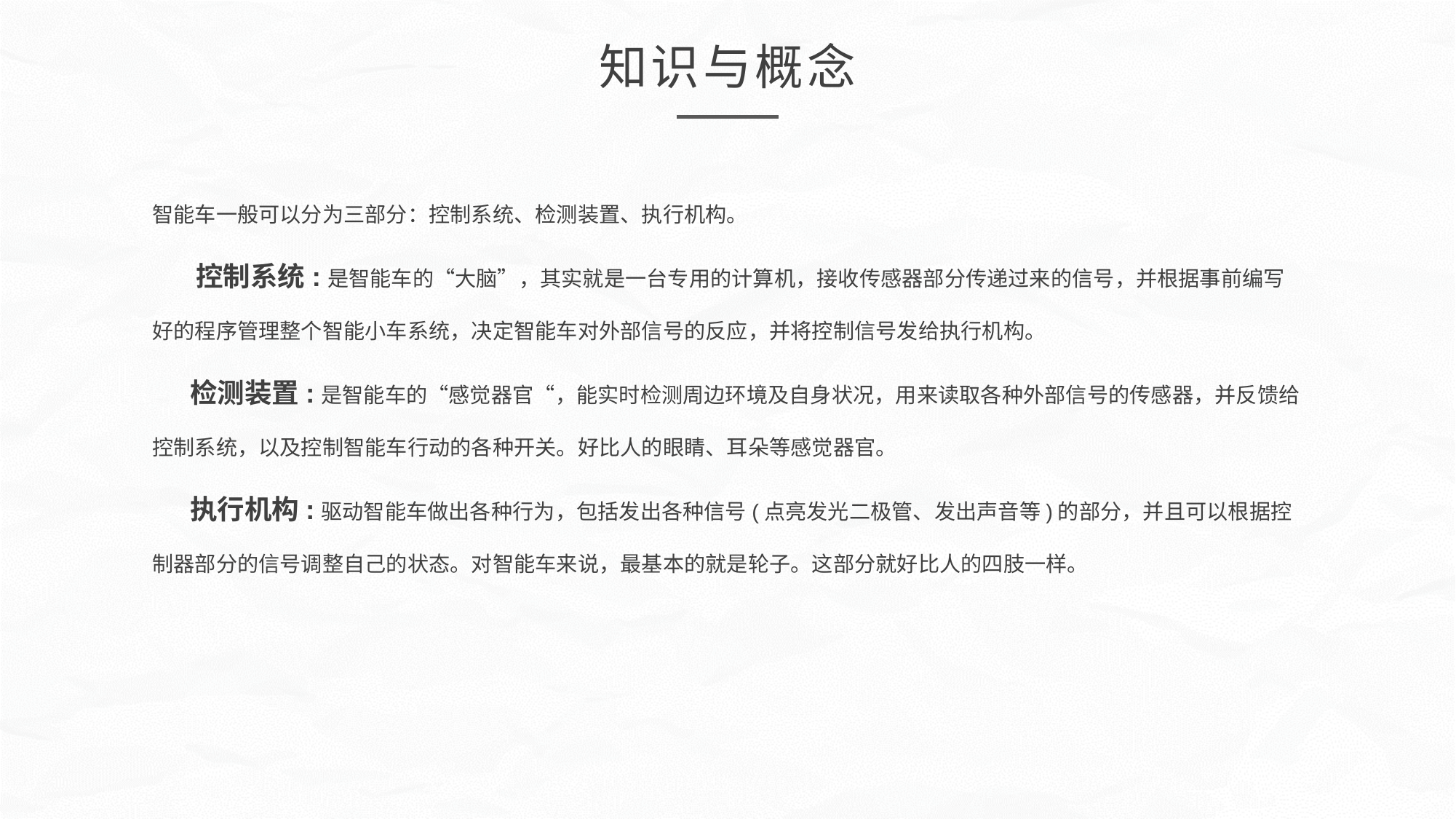

知识与概念
智能车一般可以分为三部分：控制系统、检测装置、执行机构。
      控制系统:是智能车的“大脑”，其实就是一台专用的计算机，接收传感器部分传递过来的信号，并根据事前编写好的程序管理整个智能小车系统，决定智能车对外部信号的反应，并将控制信号发给执行机构。
     检测装置:是智能车的“感觉器官“，能实时检测周边环境及自身状况，用来读取各种外部信号的传感器，并反馈给控制系统，以及控制智能车行动的各种开关。好比人的眼睛、耳朵等感觉器官。
     执行机构:驱动智能车做出各种行为，包括发出各种信号(点亮发光二极管、发出声音等)的部分，并且可以根据控制器部分的信号调整自己的状态。对智能车来说，最基本的就是轮子。这部分就好比人的四肢一样。